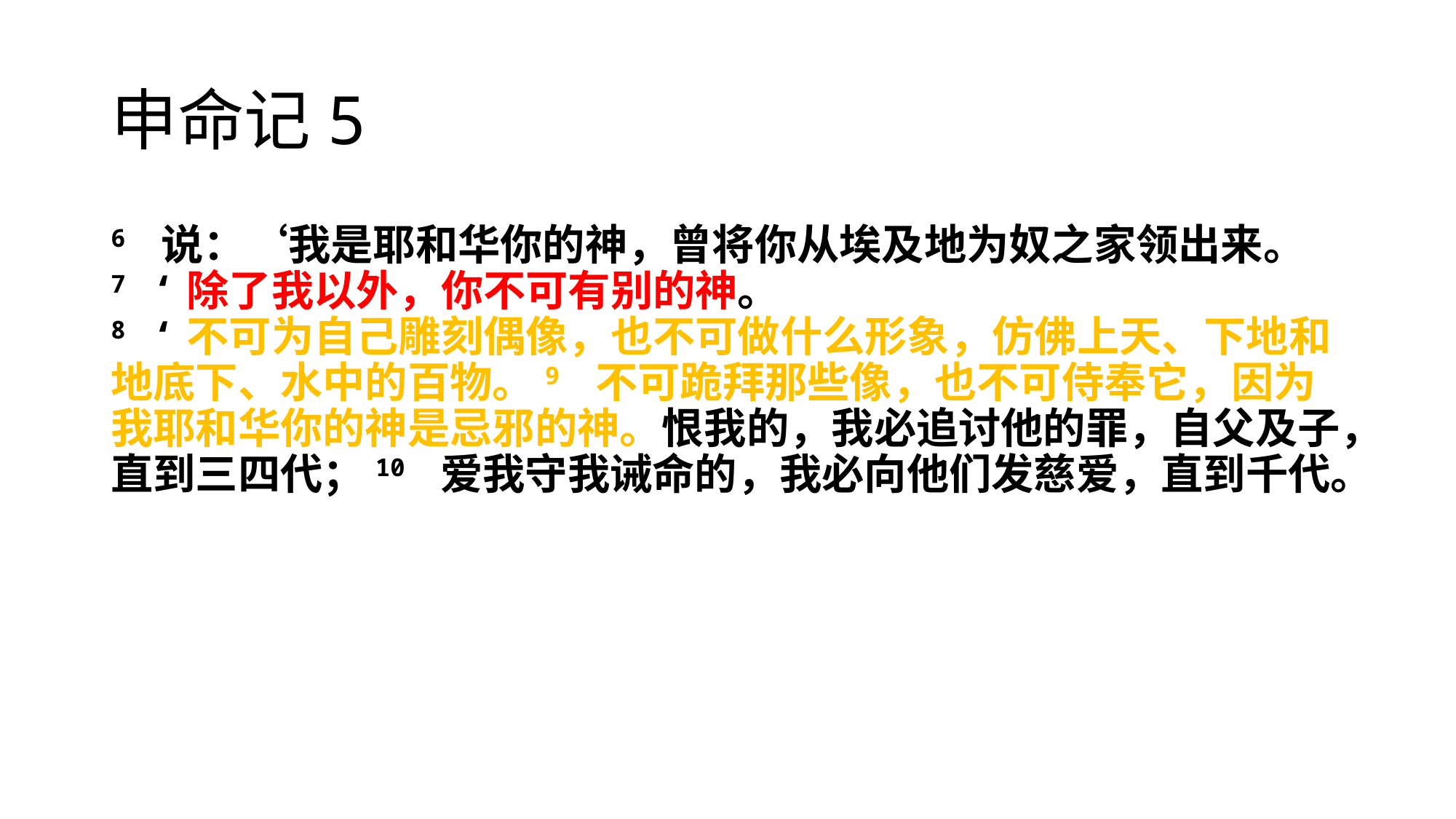

# 申命记5
6 说：‘我是耶和华你的神，曾将你从埃及地为奴之家领出来。
7 ‘除了我以外，你不可有别的神。
8 ‘不可为自己雕刻偶像，也不可做什么形象，仿佛上天、下地和地底下、水中的百物。9 不可跪拜那些像，也不可侍奉它，因为我耶和华你的神是忌邪的神。恨我的，我必追讨他的罪，自父及子，直到三四代；10 爱我守我诫命的，我必向他们发慈爱，直到千代。